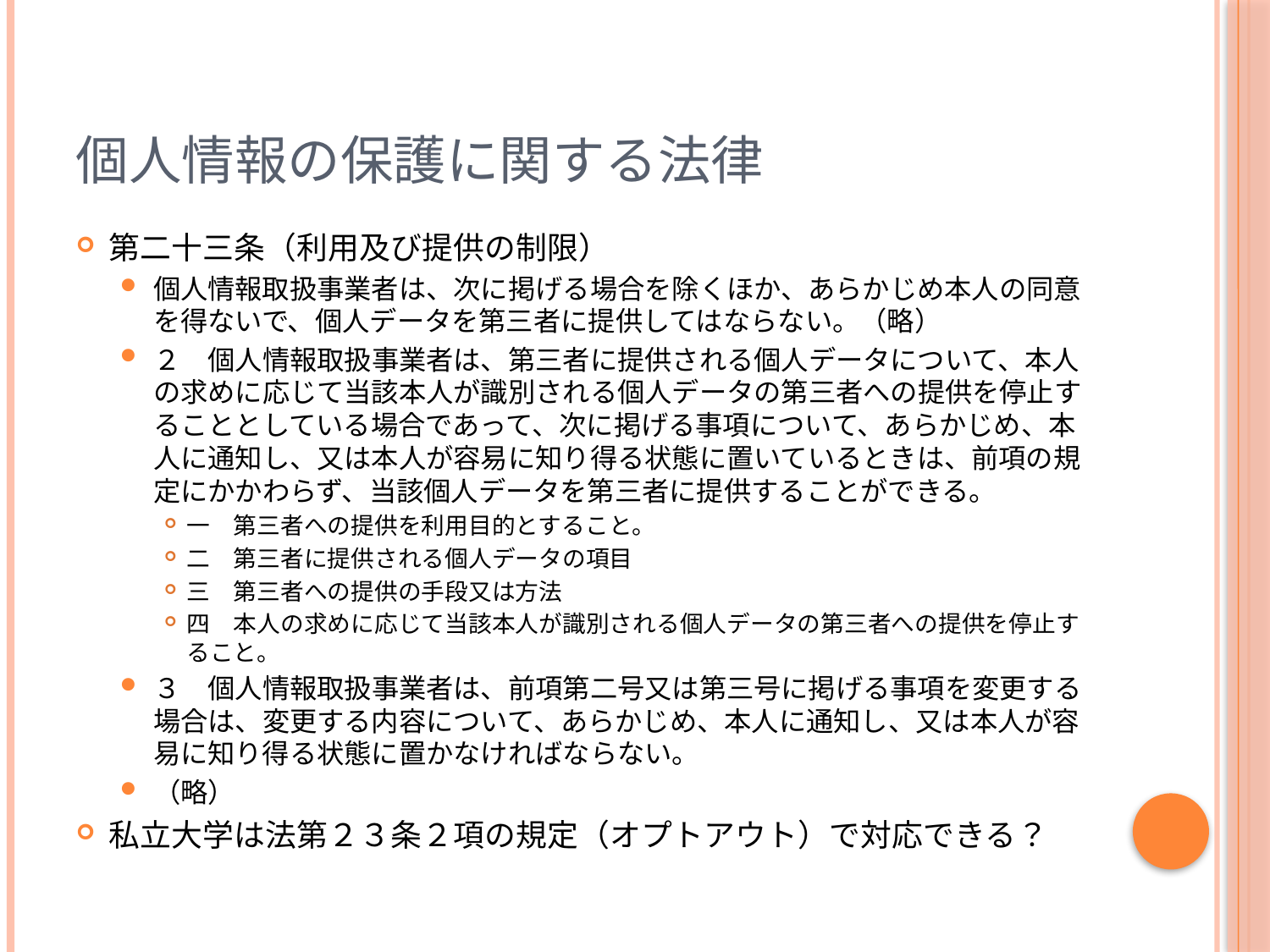

# 個人情報の保護に関する法律
第二十三条（利用及び提供の制限）
個人情報取扱事業者は、次に掲げる場合を除くほか、あらかじめ本人の同意を得ないで、個人データを第三者に提供してはならない。（略）
２　個人情報取扱事業者は、第三者に提供される個人データについて、本人の求めに応じて当該本人が識別される個人データの第三者への提供を停止することとしている場合であって、次に掲げる事項について、あらかじめ、本人に通知し、又は本人が容易に知り得る状態に置いているときは、前項の規定にかかわらず、当該個人データを第三者に提供することができる。
一　第三者への提供を利用目的とすること。
二　第三者に提供される個人データの項目
三　第三者への提供の手段又は方法
四　本人の求めに応じて当該本人が識別される個人データの第三者への提供を停止すること。
３　個人情報取扱事業者は、前項第二号又は第三号に掲げる事項を変更する場合は、変更する内容について、あらかじめ、本人に通知し、又は本人が容易に知り得る状態に置かなければならない。
（略）
私立大学は法第２３条２項の規定（オプトアウト）で対応できる？